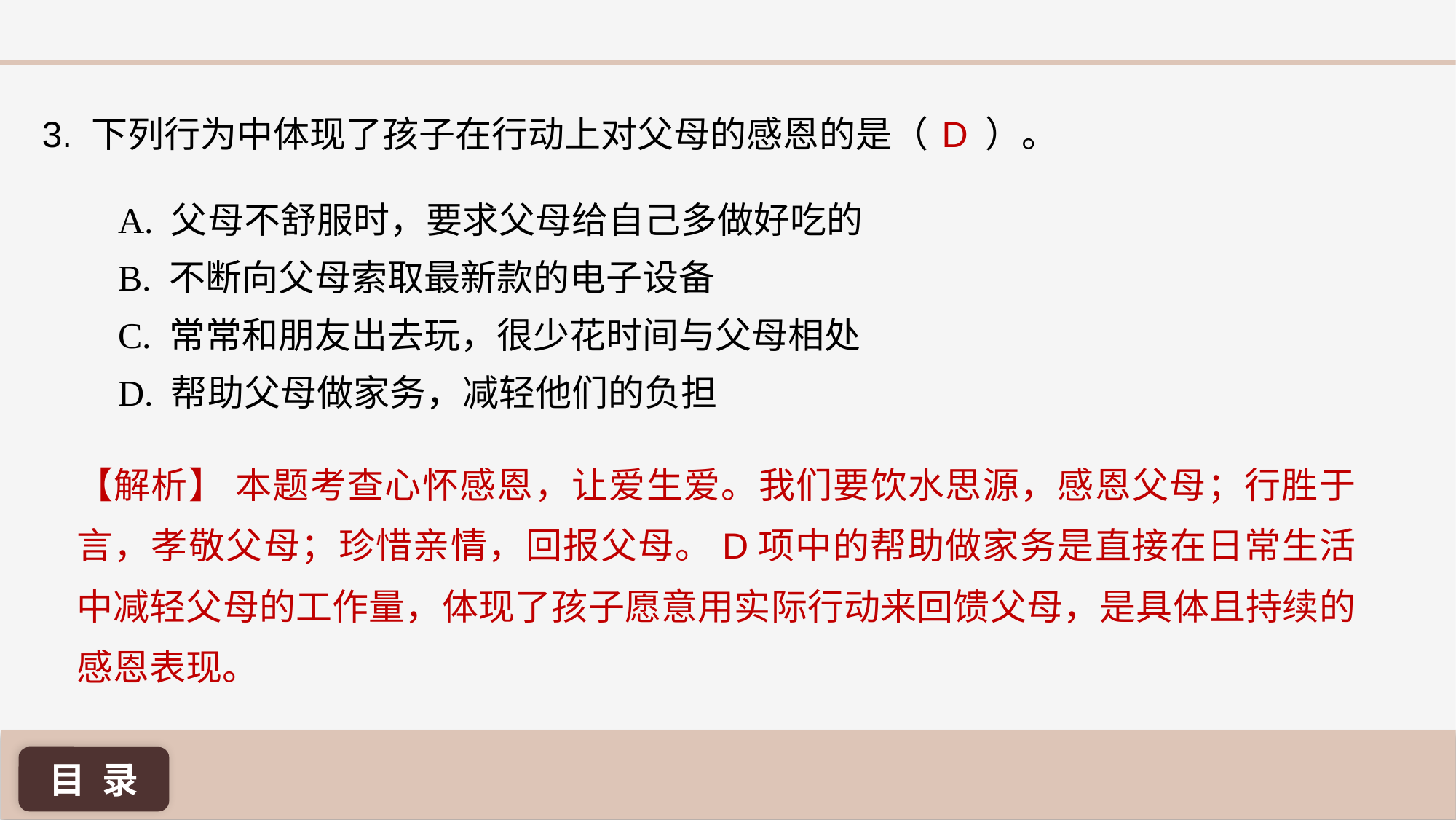

D
3. 下列行为中体现了孩子在行动上对父母的感恩的是（       ）。
A. 父母不舒服时，要求父母给自己多做好吃的
B. 不断向父母索取最新款的电子设备
C. 常常和朋友出去玩，很少花时间与父母相处
D. 帮助父母做家务，减轻他们的负担
【解析】 本题考查心怀感恩，让爱生爱。我们要饮水思源，感恩父母；行胜于言，孝敬父母；珍惜亲情，回报父母。D项中的帮助做家务是直接在日常生活中减轻父母的工作量，体现了孩子愿意用实际行动来回馈父母，是具体且持续的感恩表现。